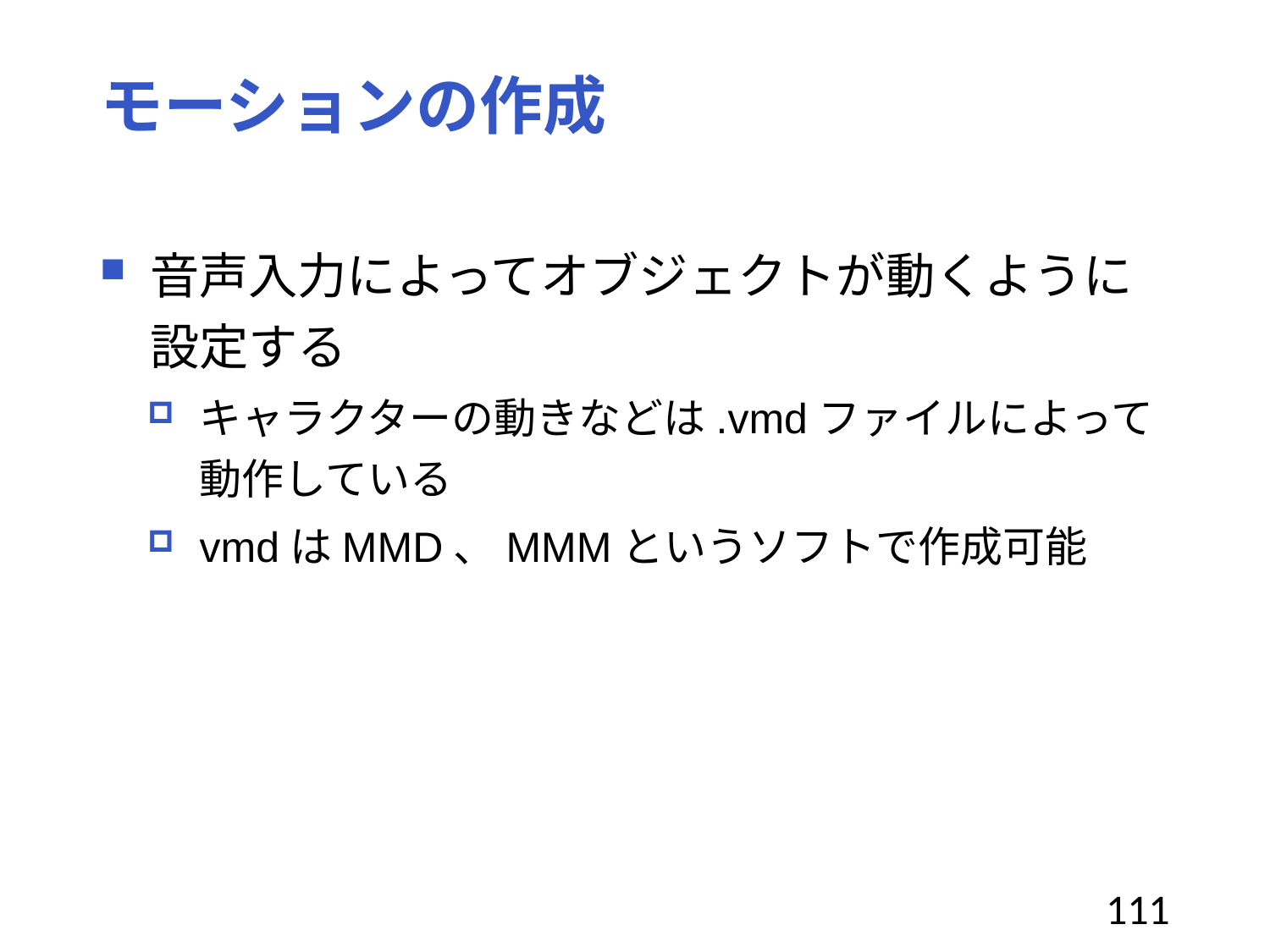

# モーションの作成
音声入力によってオブジェクトが動くように設定する
キャラクターの動きなどは.vmdファイルによって動作している
vmdはMMD、MMMというソフトで作成可能
111